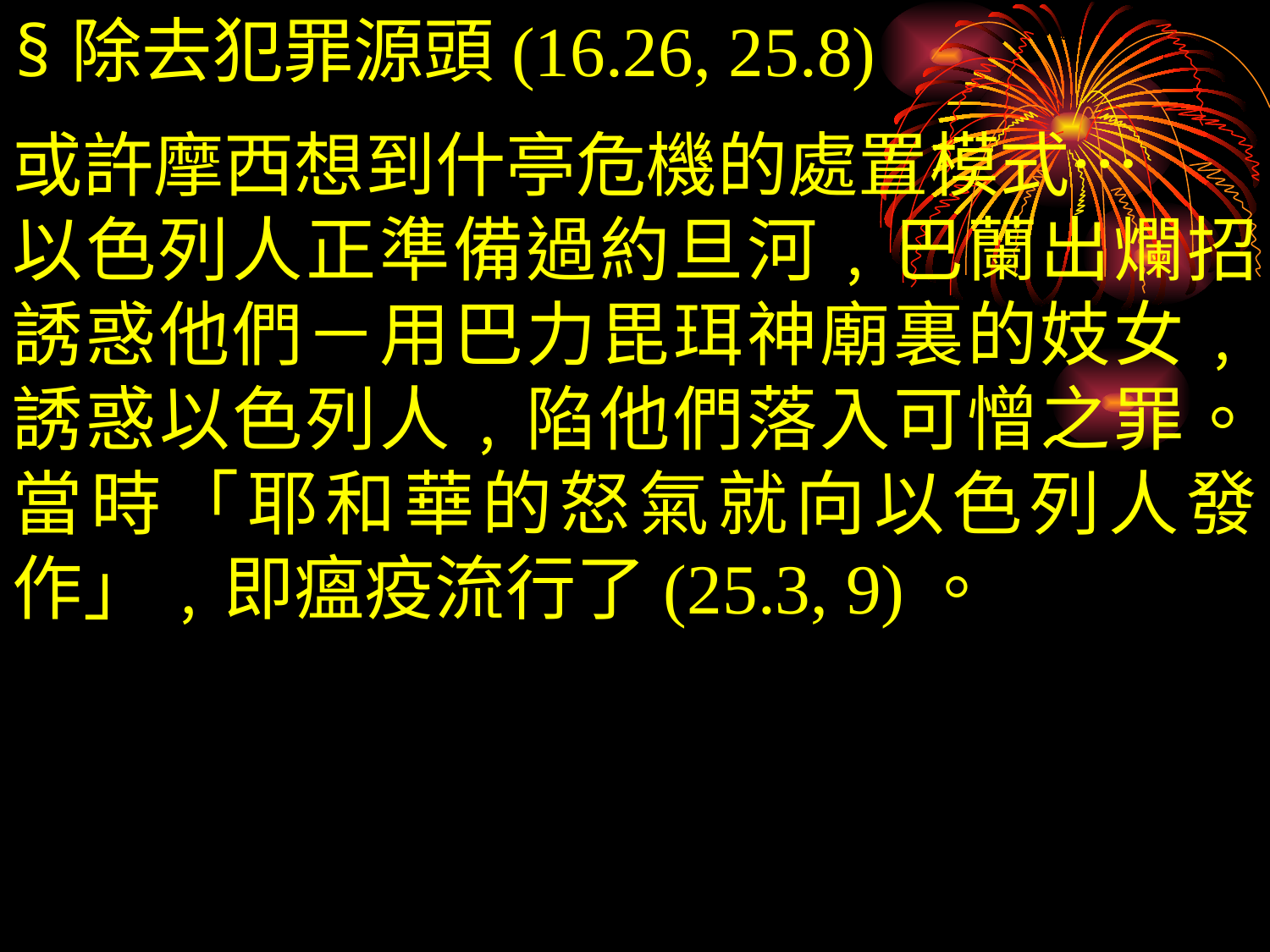

§除去犯罪源頭(16.26, 25.8)

或許摩西想到什亭危機的處置模式…
以色列人正準備過約旦河﹐巴蘭出爛招誘惑他們－用巴力毘珥神廟裏的妓女﹐誘惑以色列人﹐陷他們落入可憎之罪。當時「耶和華的怒氣就向以色列人發作」﹐即瘟疫流行了(25.3, 9)。